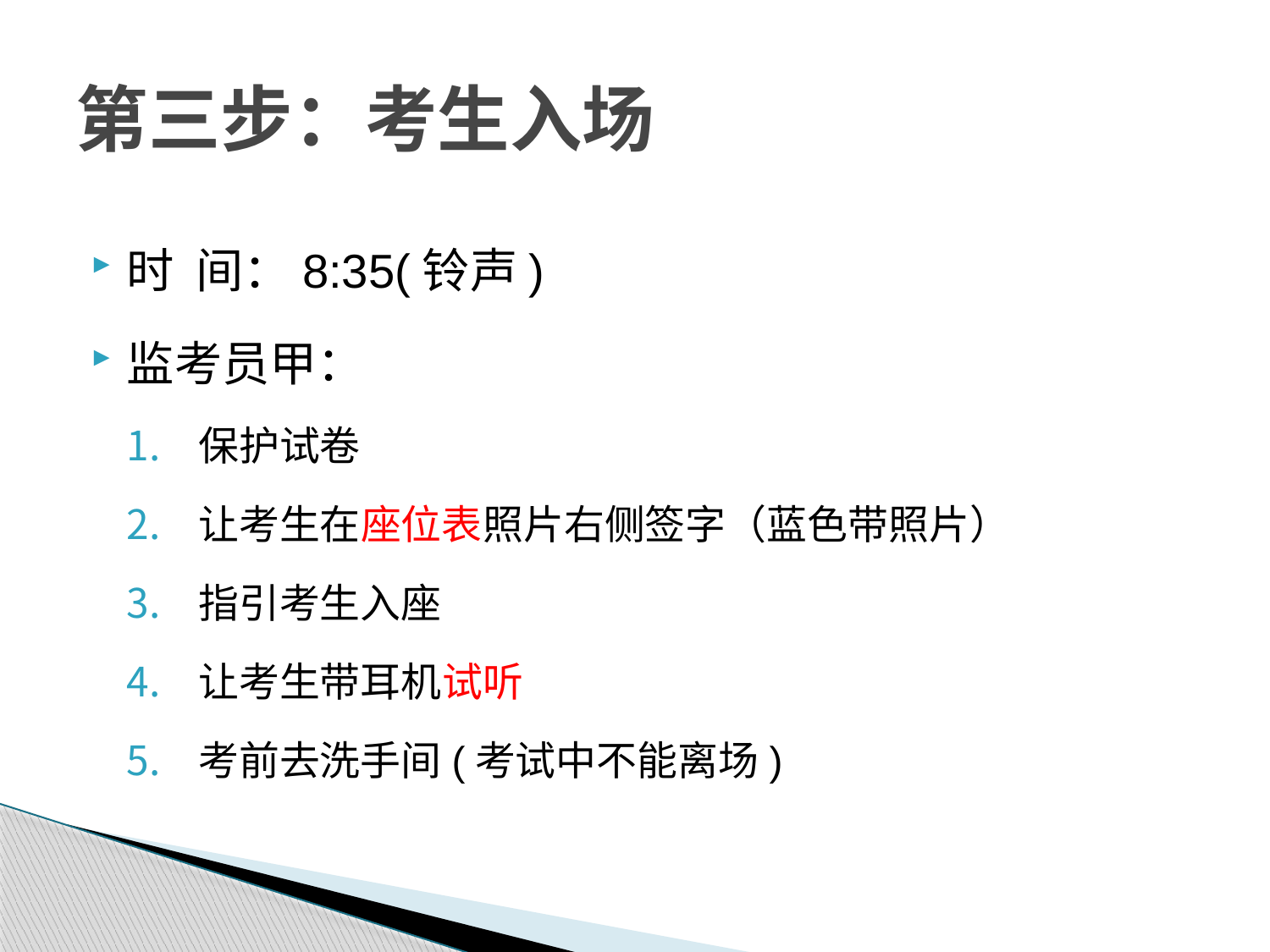

# 第三步：考生入场
时  间：8:35(铃声)
监考员甲：
保护试卷
让考生在座位表照片右侧签字（蓝色带照片）
指引考生入座
让考生带耳机试听
考前去洗手间(考试中不能离场)